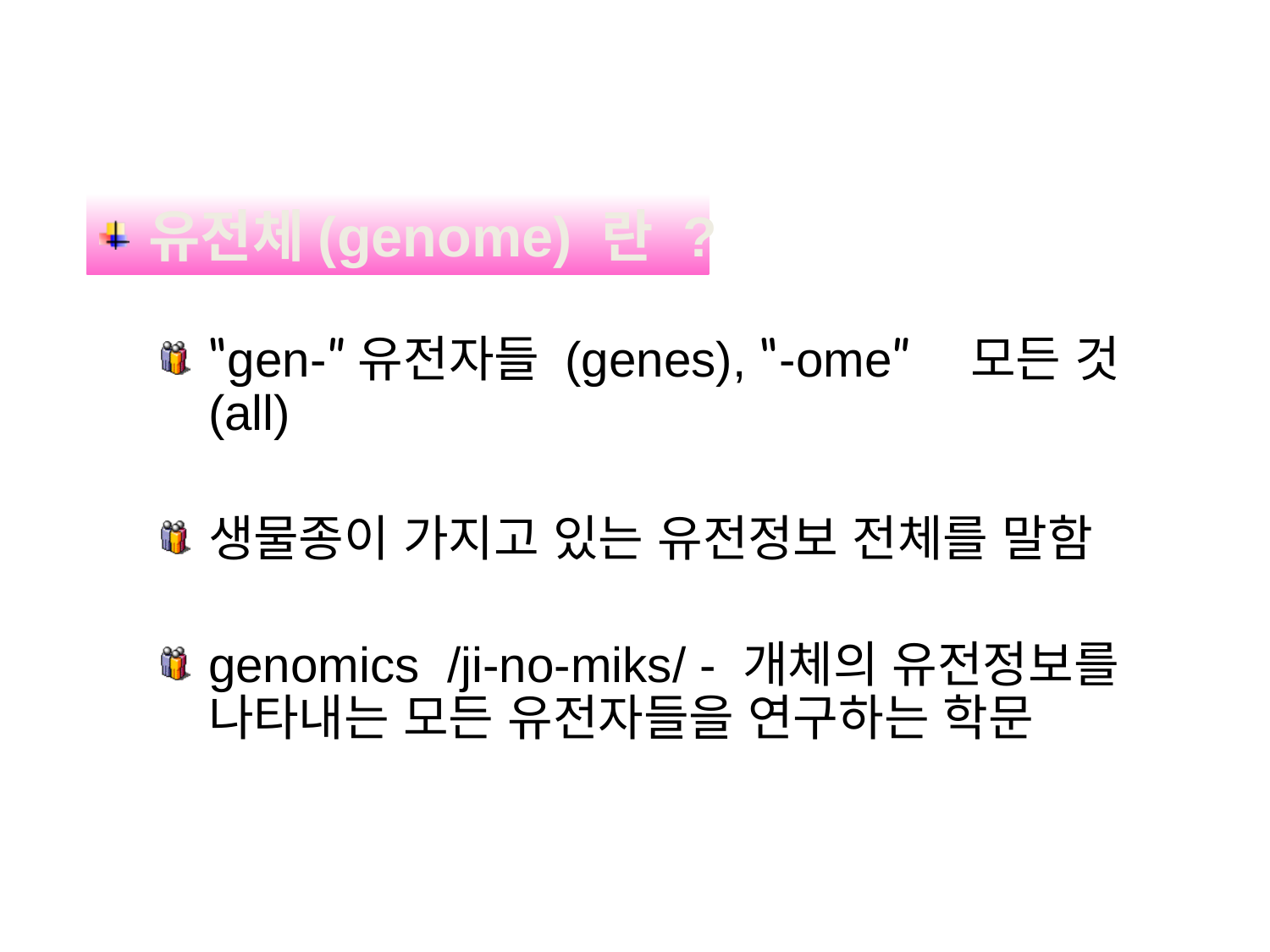

유전체(genome) 란 ?
“gen-”유전자들 (genes), “-ome”	모든 것 (all)

생물종이 가지고 있는 유전정보 전체를 말함

genomics  /ji-no-miks/ - 개체의 유전정보를 나타내는 모든 유전자들을 연구하는 학문